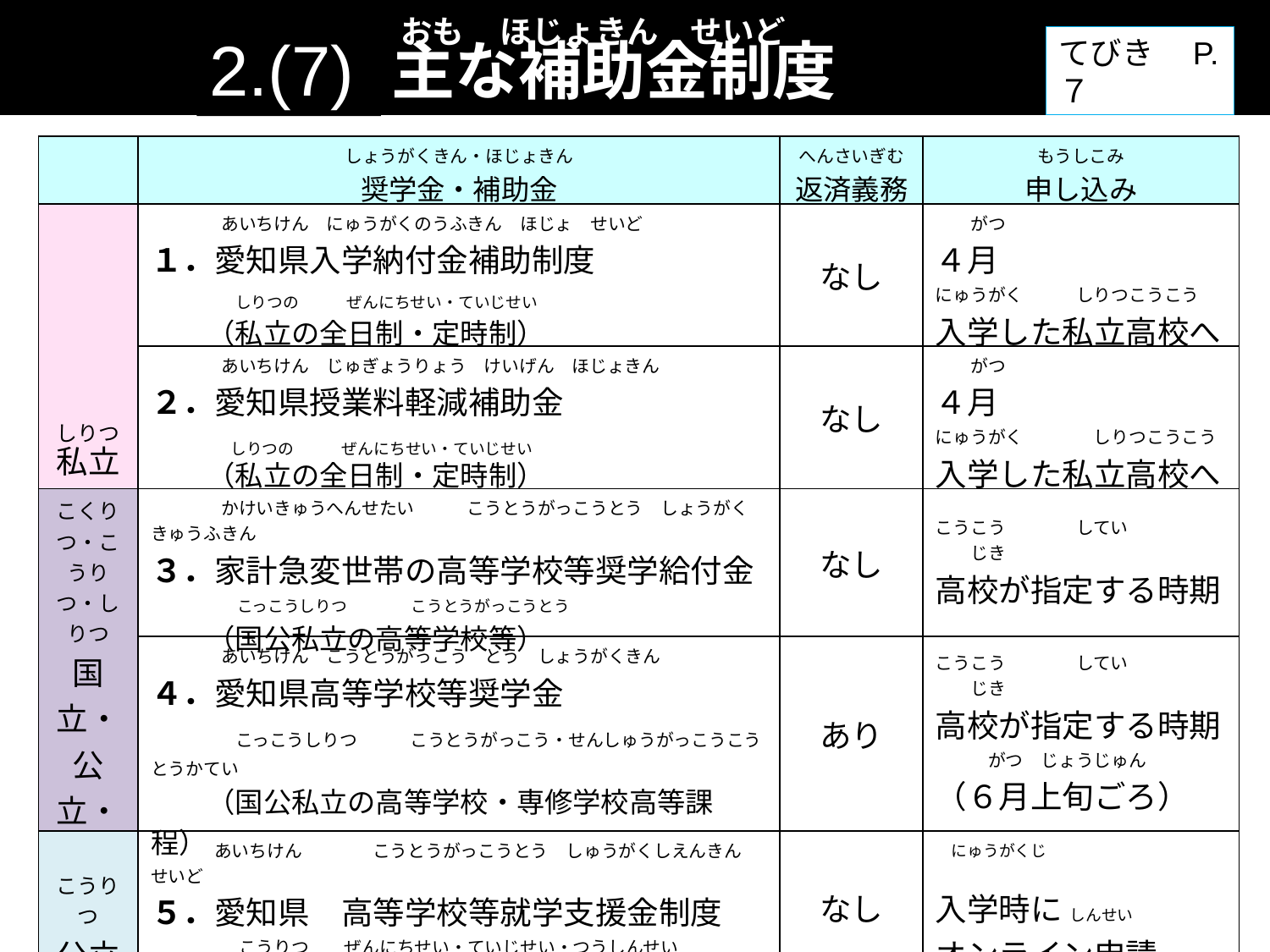

おも     ほじょきん　せいど
主な補助金制度
2.(7)
てびき　P.７
|  | しょうがくきん・ほじょきん 奨学金・補助金 | へんさいぎむ 返済義務 | もうしこみ 申し込み |
| --- | --- | --- | --- |
| しりつ 私立 | あいちけん　にゅうがくのうふきん　ほじょ　せいど １．愛知県入学納付金補助制度 　　　しりつの　　　ぜんにちせい・ていじせい 　　（私立の全日制・定時制） | なし | がつ ４月 にゅうがく　　　しりつこうこう 入学した私立高校へ |
|  | あいちけん　じゅぎょうりょう　けいげん　ほじょきん ２．愛知県授業料軽減補助金 　　　　　しりつの　　　ぜんにちせい・ていじせい 　　（私立の全日制・定時制） | なし | がつ ４月 にゅうがく　　　　しりつこうこう 入学した私立高校へ |
| こくりつ・こうりつ・しりつ 国立・公立・私立 | かけいきゅうへんせたい　　　こうとうがっこうとう　しょうがくきゅうふきん ３．家計急変世帯の高等学校等奨学給付金 　　　　　こっこうしりつ　　　　こうとうがっこうとう 　　（国公私立の高等学校等） | なし | こうこう　　　　してい　　　　　　　じき 高校が指定する時期 |
|  | あいちけん　こうとうがっこう　とう　しょうがくきん ４．愛知県高等学校等奨学金 　　　こっこうしりつ　　　こうとうがっこう・せんしゅうがっこうこうとうかてい 　　（国公私立の高等学校・専修学校高等課程） | あり | こうこう　　　　してい　　　　　　　じき 高校が指定する時期 　　　がつ　じょうじゅん （６月上旬ごろ） |
| こうりつ 公立 | あいちけん　　　　こうとうがっこうとう　しゅうがくしえんきん　せいど ５．愛知県　高等学校等就学支援金制度 　　　　　こうりつ　　ぜんにちせい・ていじせい・つうしんせい 　　（公立の全日制・定時制・通信制） | なし | にゅうがくじ　　　　　　　　　　　　　　　　 入学時に しんせい オンライン申請 |